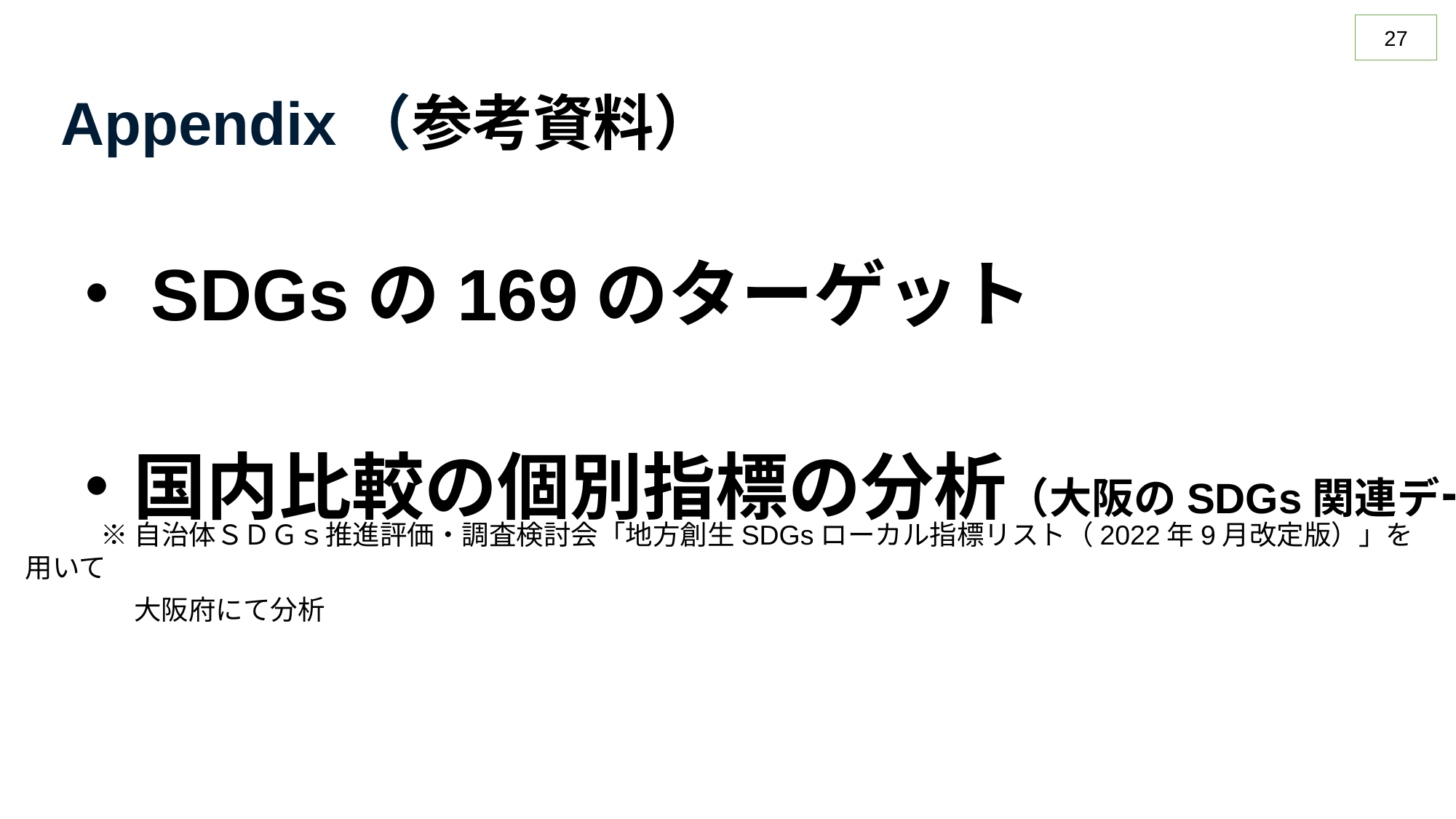

27
Appendix（参考資料）

・SDGsの169のターゲット

・国内比較の個別指標の分析（大阪のSDGs関連データ）
※自治体ＳＤＧｓ推進評価・調査検討会「地方創生SDGsローカル指標リスト（2022年9月改定版）」を用いて
　 大阪府にて分析